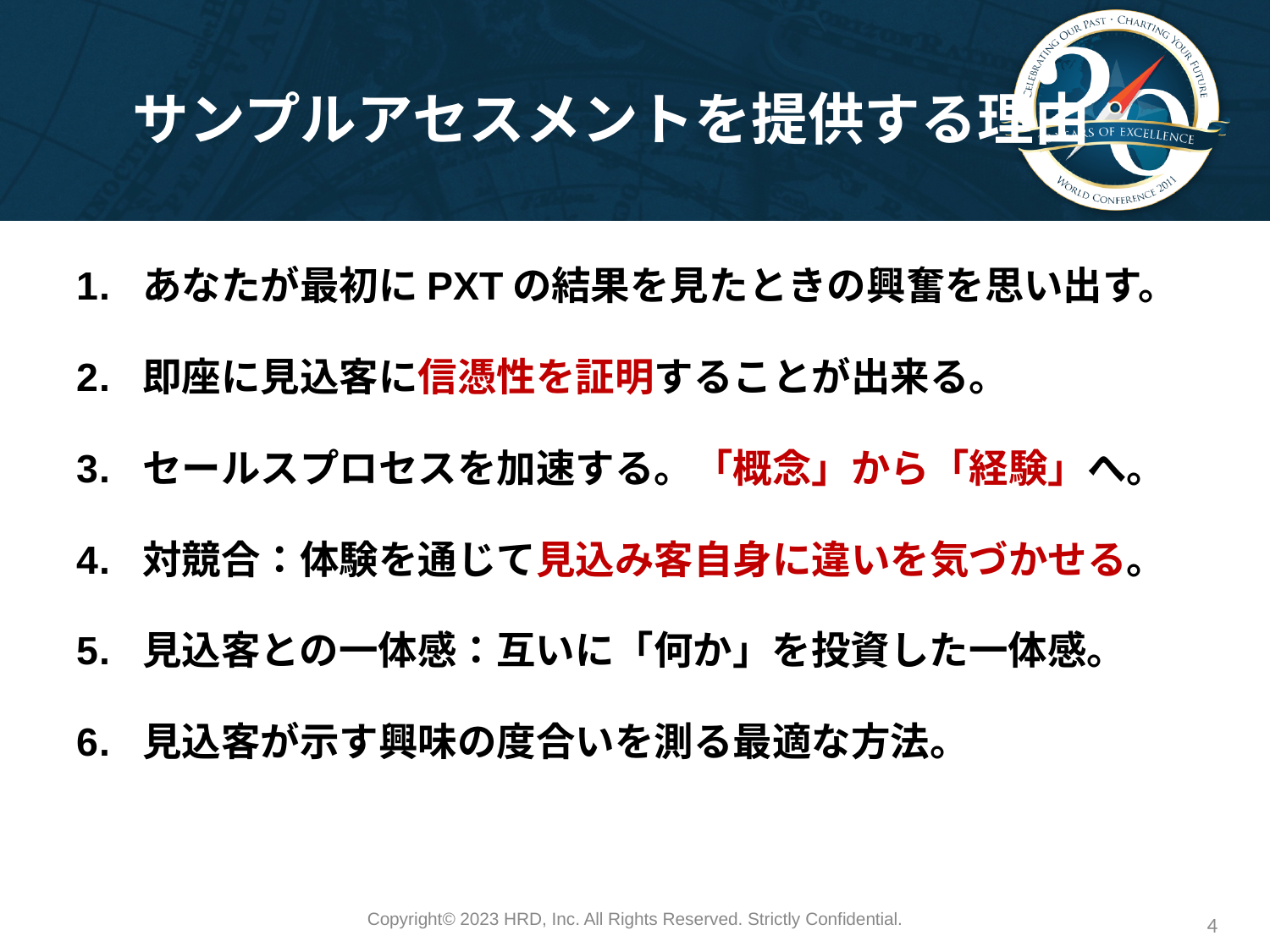

# サンプルアセスメントを提供する理由
あなたが最初にPXTの結果を見たときの興奮を思い出す。

即座に見込客に信憑性を証明することが出来る。

セールスプロセスを加速する。「概念」から「経験」へ。

対競合：体験を通じて見込み客自身に違いを気づかせる。

見込客との一体感：互いに「何か」を投資した一体感。

見込客が示す興味の度合いを測る最適な方法。

4
Copyright©️ 2023 HRD, Inc. All Rights Reserved. Strictly Confidential.